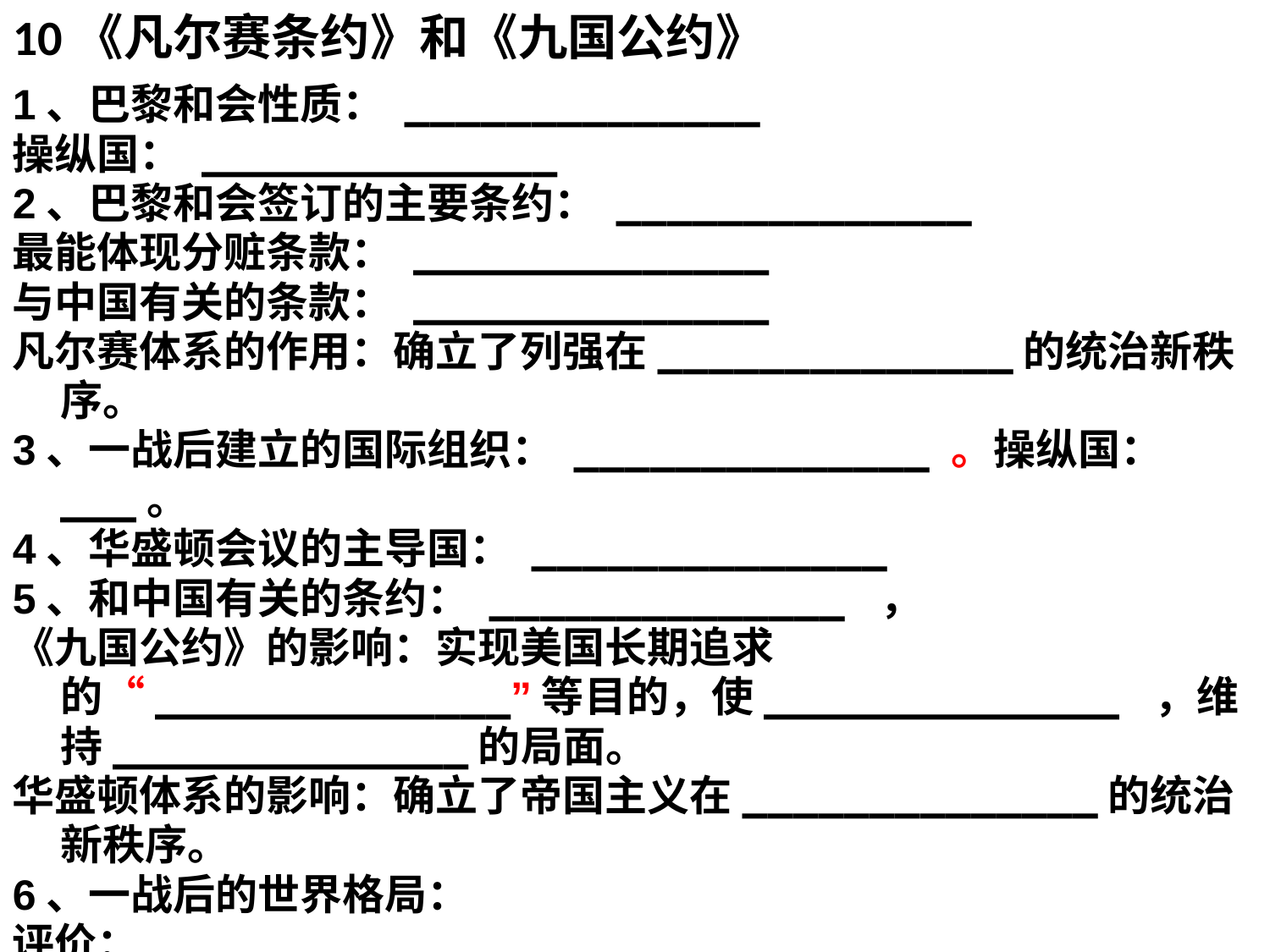

10《凡尔赛条约》和《九国公约》
1、巴黎和会性质： ______________
操纵国： ______________
2、巴黎和会签订的主要条约： ______________
最能体现分赃条款： ______________
与中国有关的条款： ______________
凡尔赛体系的作用：确立了列强在______________的统治新秩序。
3、一战后建立的国际组织： ______________ 。操纵国： ___。
4、华盛顿会议的主导国： ______________
5、和中国有关的条约： ______________ ，
《九国公约》的影响：实现美国长期追求的“______________”等目的，使______________ ，维持______________的局面。
华盛顿体系的影响：确立了帝国主义在______________的统治新秩序。
6、一战后的世界格局：
评价： ______________